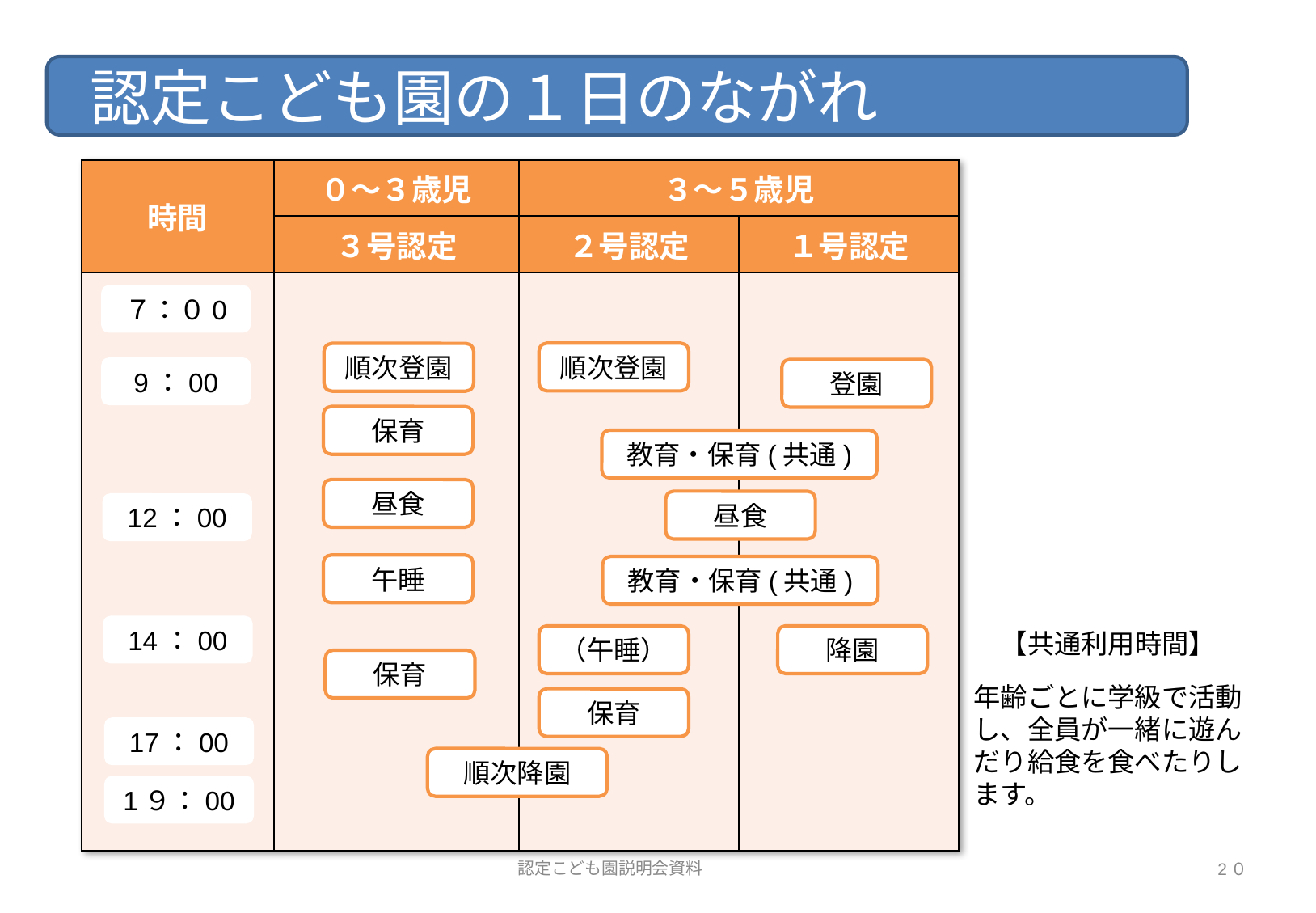

認定こども園の１日のながれ
| 時間 | ０～３歳児 | ３～５歳児 |  |
| --- | --- | --- | --- |
|  | ３号認定 | ２号認定 | １号認定 |
|  |  |  |  |
７：０0
順次登園
順次登園
9：00
登園
保育
教育・保育(共通)
昼食
昼食
12：00
午睡
教育・保育(共通)
14：00
（午睡）
降園
　【共通利用時間】
年齢ごとに学級で活動し、全員が一緒に遊んだり給食を食べたりします。
保育
保育
17：00
順次降園
1９：00
認定こども園説明会資料
2０